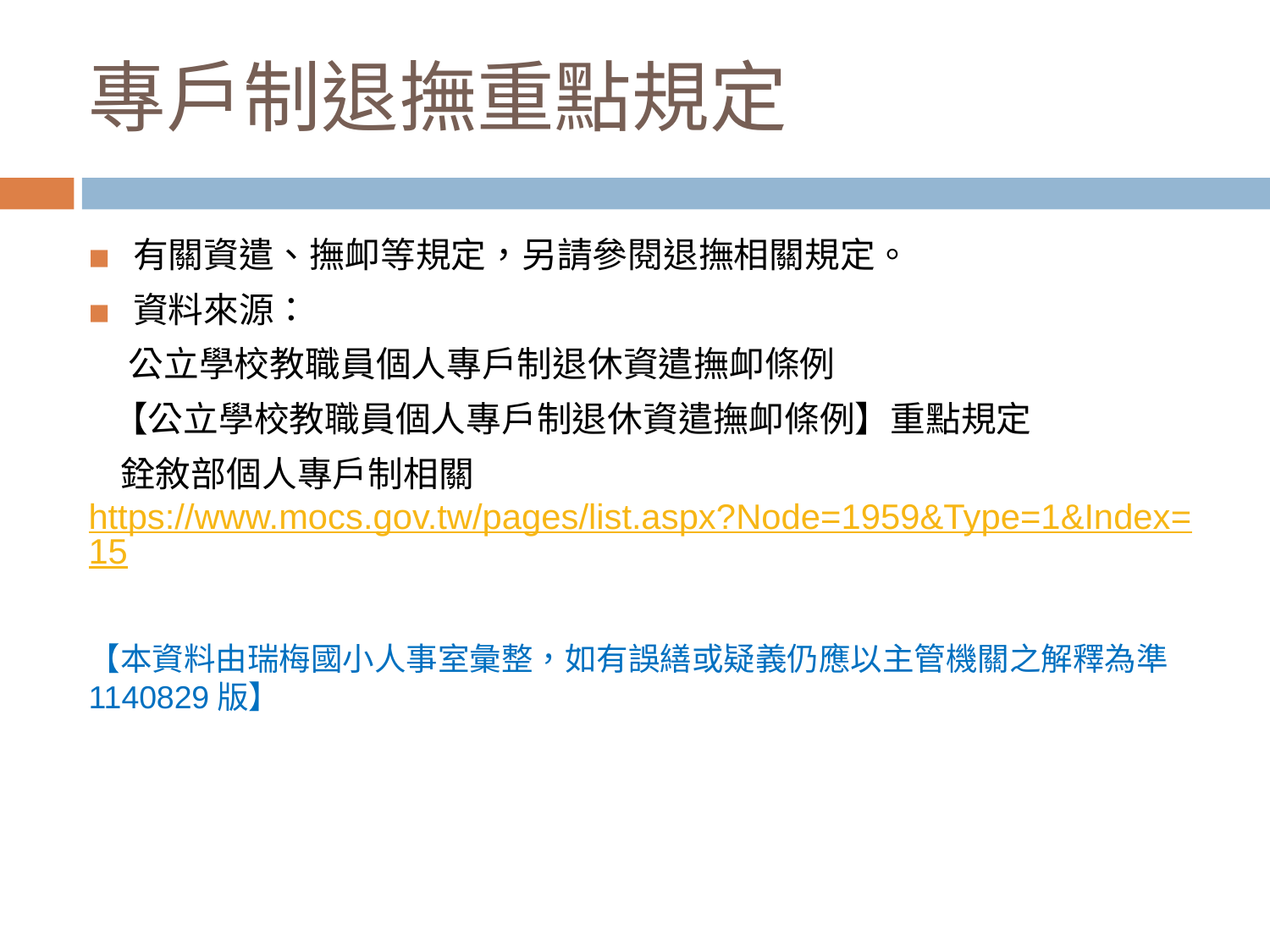

# 專戶制退撫重點規定
有關資遣、撫卹等規定，另請參閱退撫相關規定。
資料來源：
    公立學校教職員個人專戶制退休資遣撫卹條例
  【公立學校教職員個人專戶制退休資遣撫卹條例】重點規定
   銓敘部個人專戶制相關https://www.mocs.gov.tw/pages/list.aspx?Node=1959&Type=1&Index=15

【本資料由瑞梅國小人事室彙整，如有誤繕或疑義仍應以主管機關之解釋為準1140829版】